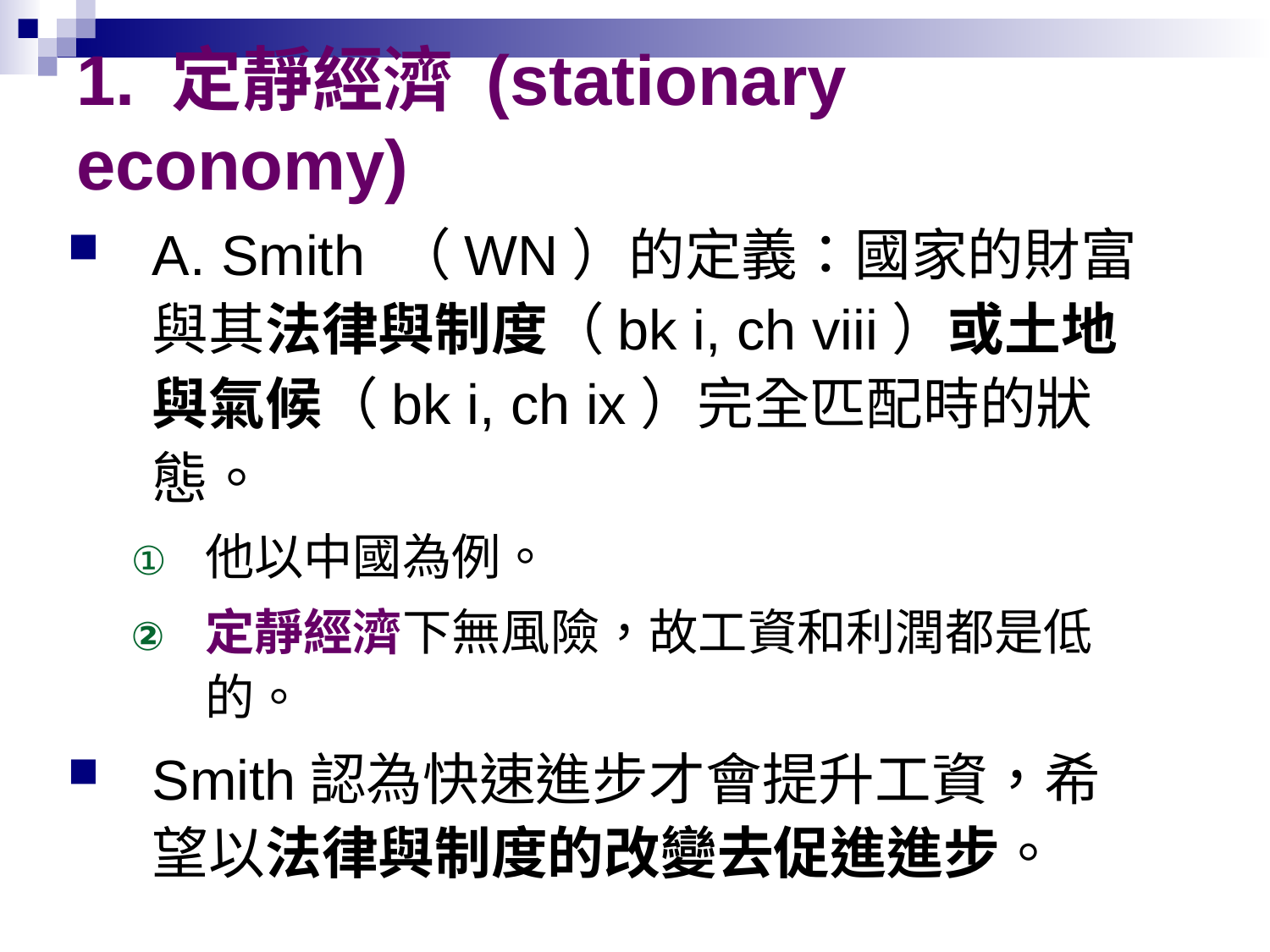

# 1. 定靜經濟 (stationary economy)
A. Smith （WN）的定義：國家的財富與其法律與制度（bk i, ch viii）或土地與氣候（bk i, ch ix）完全匹配時的狀態。
他以中國為例。
定靜經濟下無風險，故工資和利潤都是低的。
Smith認為快速進步才會提升工資，希望以法律與制度的改變去促進進步。